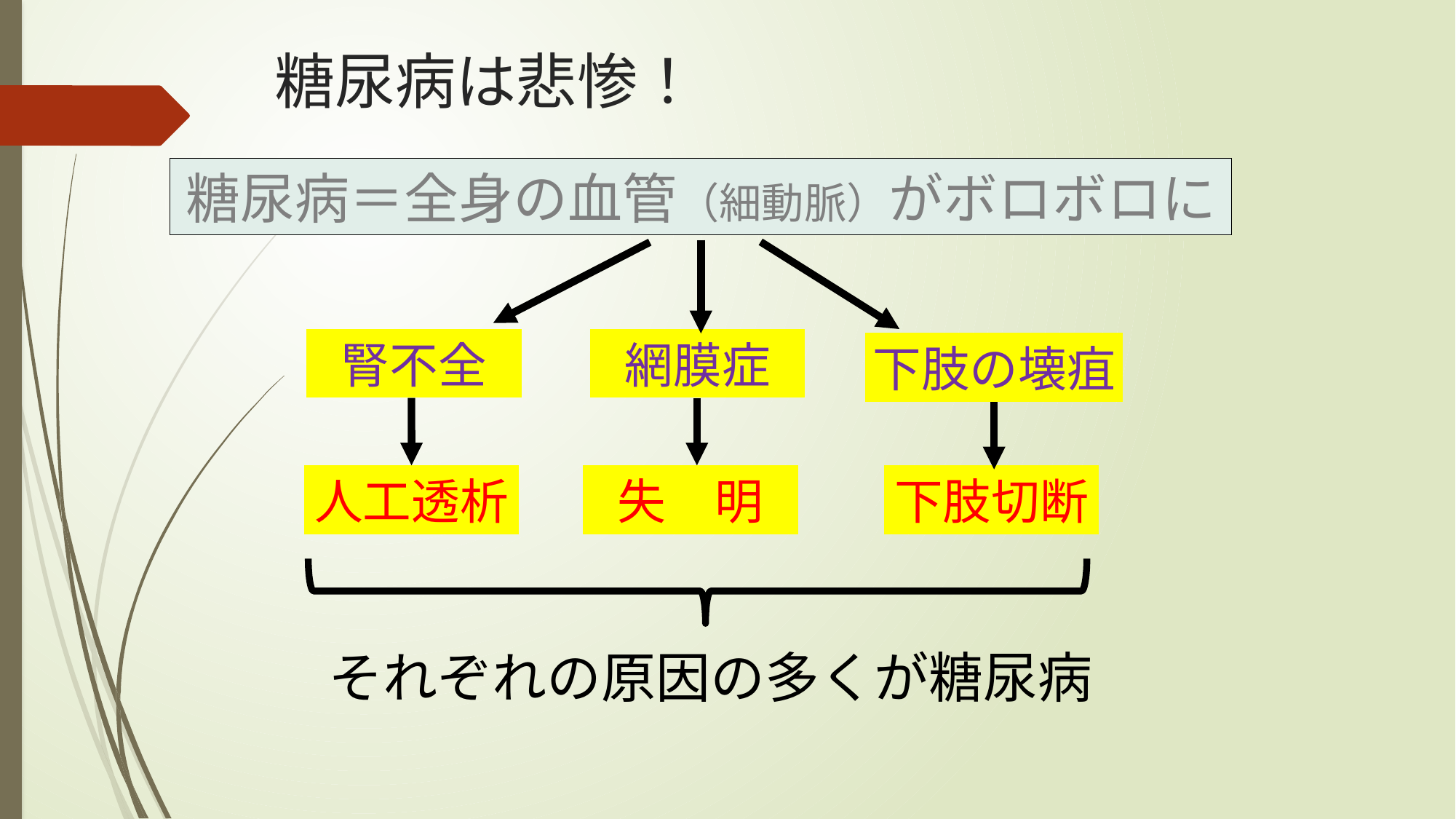

# 糖尿病は悲惨！
糖尿病＝全身の血管（細動脈）がボロボロに

網膜症
下肢の壊疽
腎不全
失　明
人工透析
下肢切断
それぞれの原因の多くが糖尿病